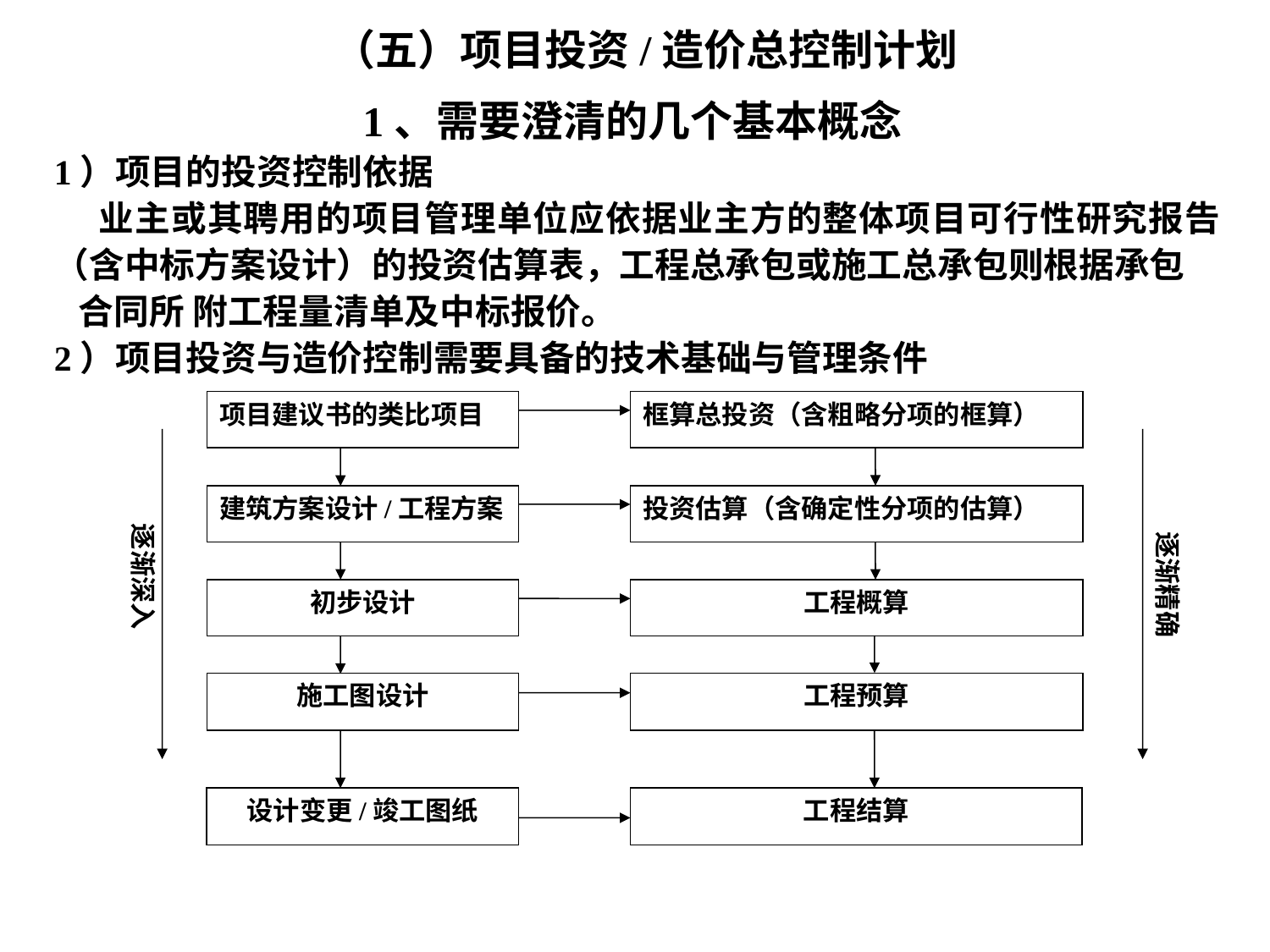

（五）项目投资/造价总控制计划

1、需要澄清的几个基本概念
1）项目的投资控制依据
    业主或其聘用的项目管理单位应依据业主方的整体项目可行性研究报告（含中标方案设计）的投资估算表，工程总承包或施工总承包则根据承包
  合同所 附工程量清单及中标报价。
2）项目投资与造价控制需要具备的技术基础与管理条件

项目建议书的类比项目
框算总投资（含粗略分项的框算）
逐渐深入

逐渐精确

建筑方案设计/工程方案
投资估算（含确定性分项的估算）

初步设计
工程概算

施工图设计
工程预算

设计变更/竣工图纸
工程结算